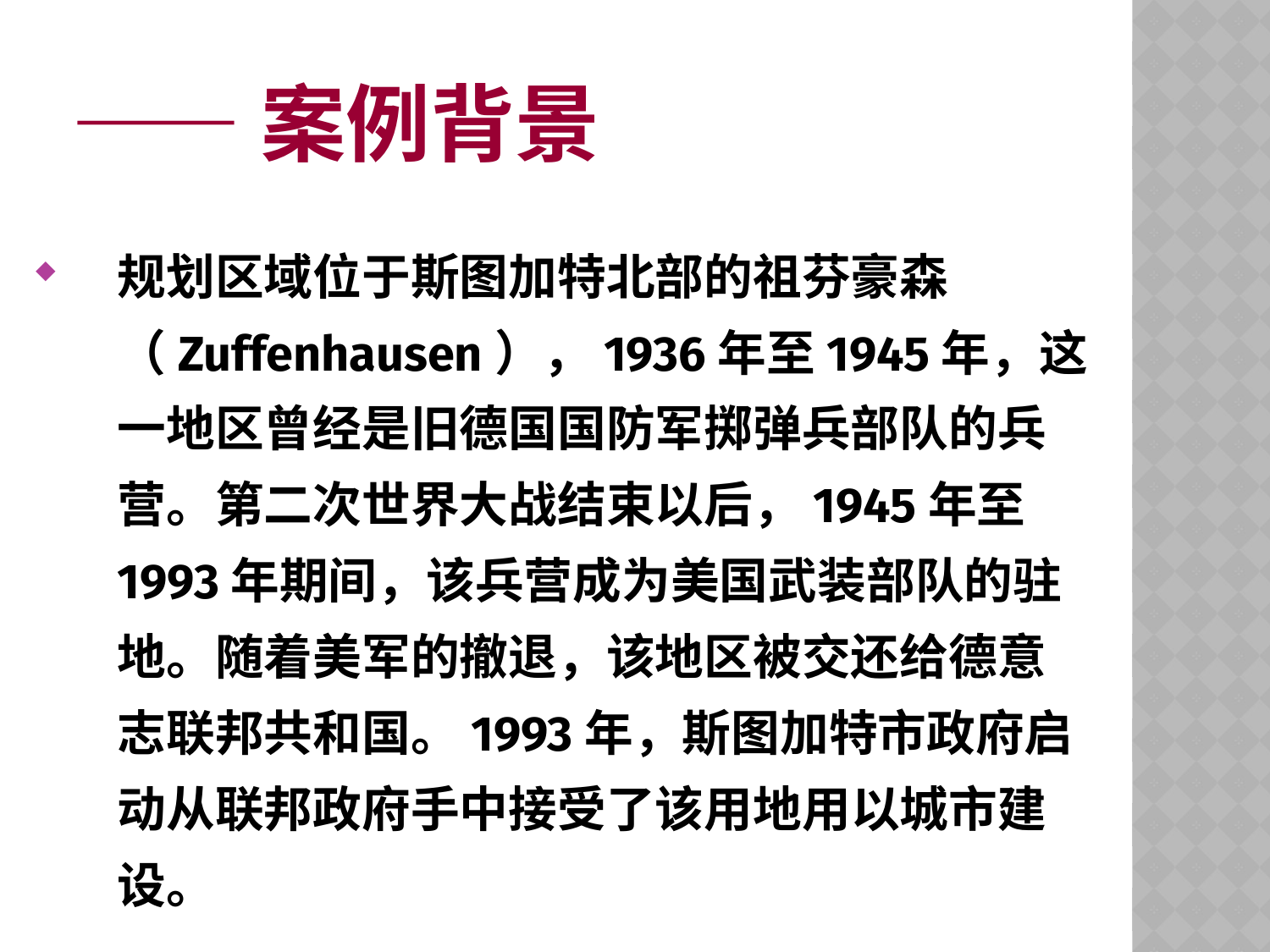

# ——案例背景
规划区域位于斯图加特北部的祖芬豪森（Zuffenhausen），1936年至1945年，这一地区曾经是旧德国国防军掷弹兵部队的兵营。第二次世界大战结束以后，1945年至1993年期间，该兵营成为美国武装部队的驻地。随着美军的撤退，该地区被交还给德意志联邦共和国。1993年，斯图加特市政府启动从联邦政府手中接受了该用地用以城市建设。